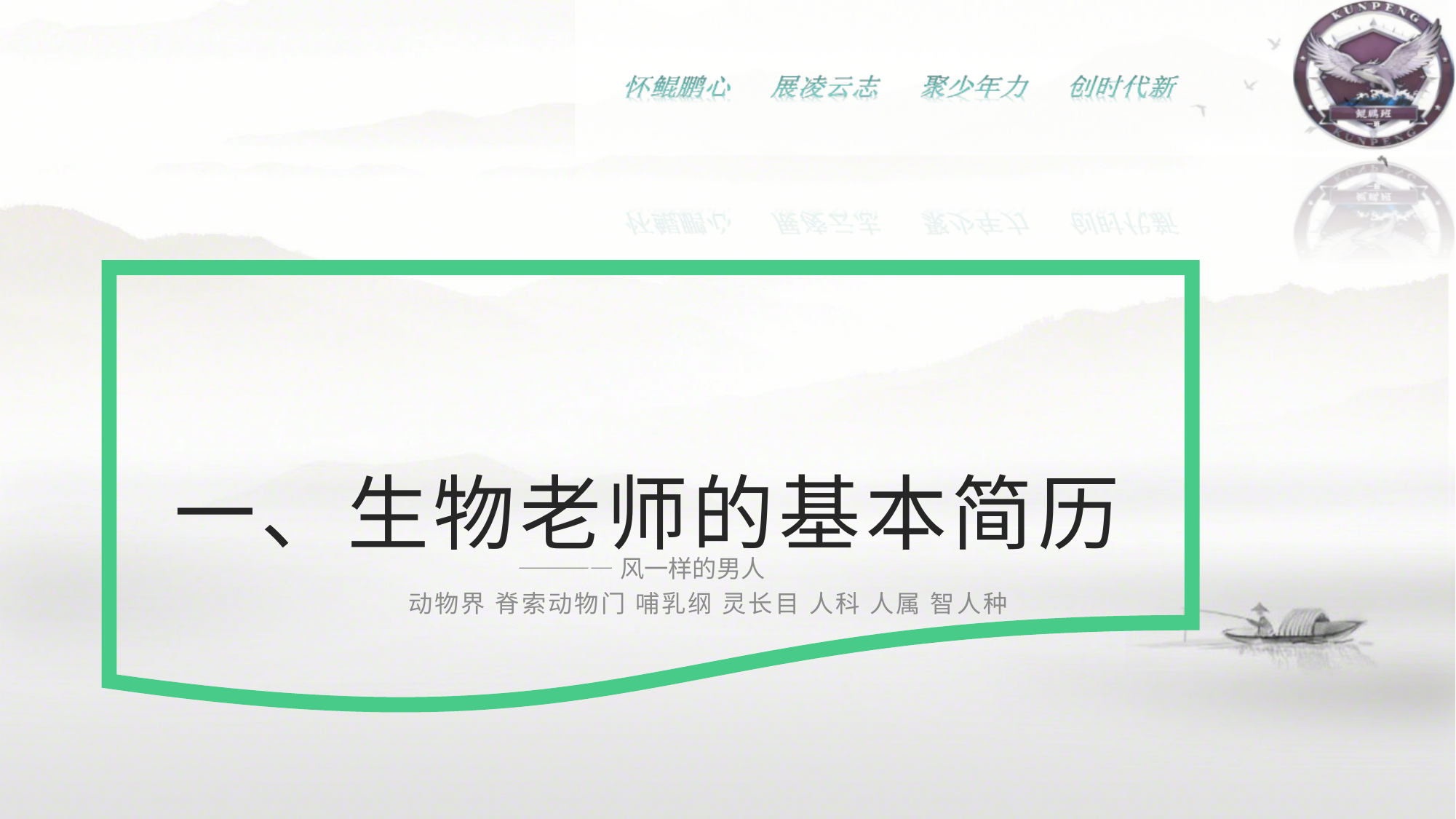

# 一、生物老师的基本简历

————风一样的男人
动物界 脊索动物门 哺乳纲 灵长目 人科 人属 智人种